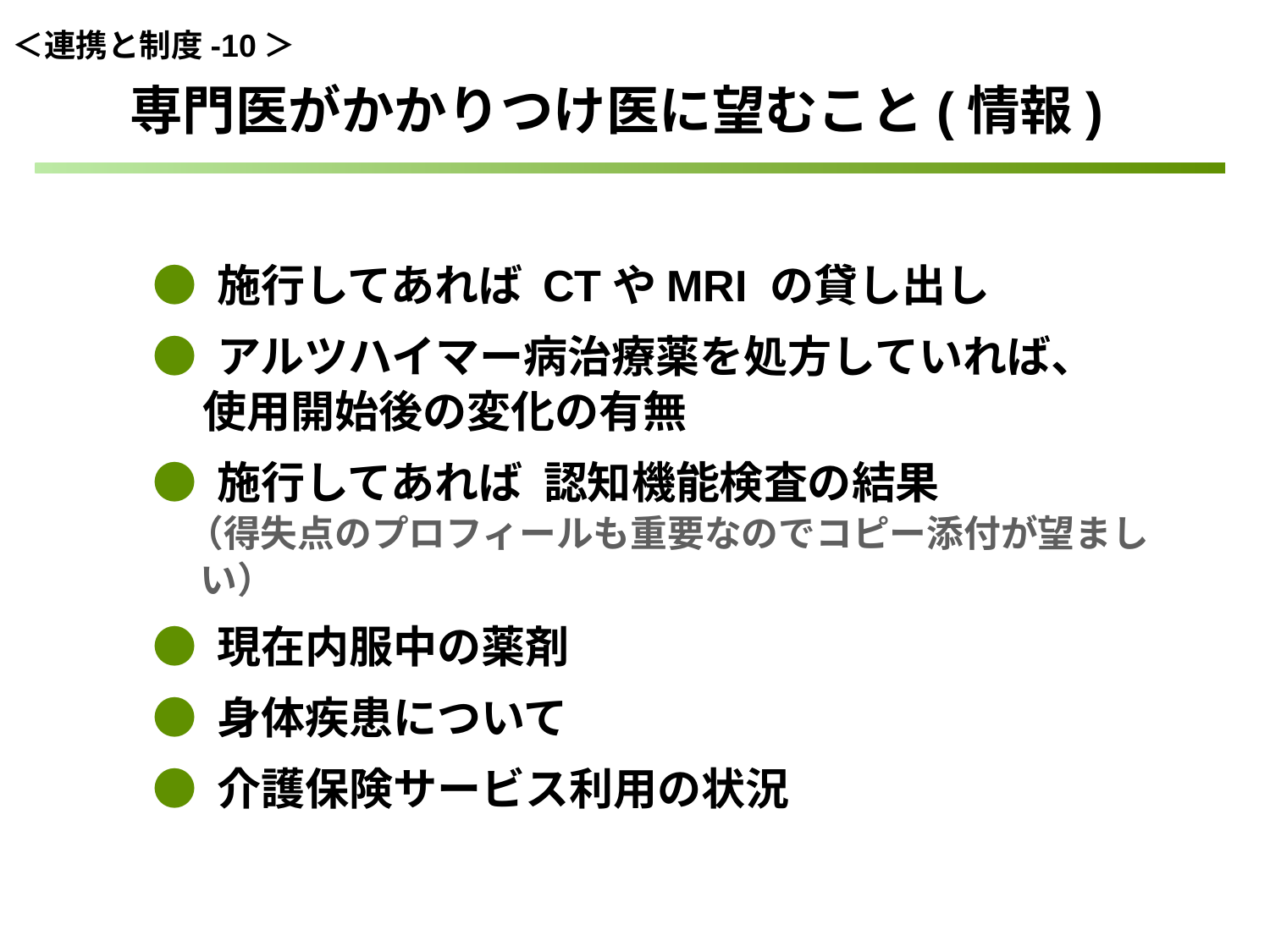

＜連携と制度-10＞
専門医がかかりつけ医に望むこと(情報)

● 施行してあれば CTやMRI の貸し出し
● アルツハイマー病治療薬を処方していれば、
    使用開始後の変化の有無
● 施行してあれば　認知機能検査の結果
   （得失点のプロフィールも重要なのでコピー添付が望ましい）
● 現在内服中の薬剤
● 身体疾患について
● 介護保険サービス利用の状況